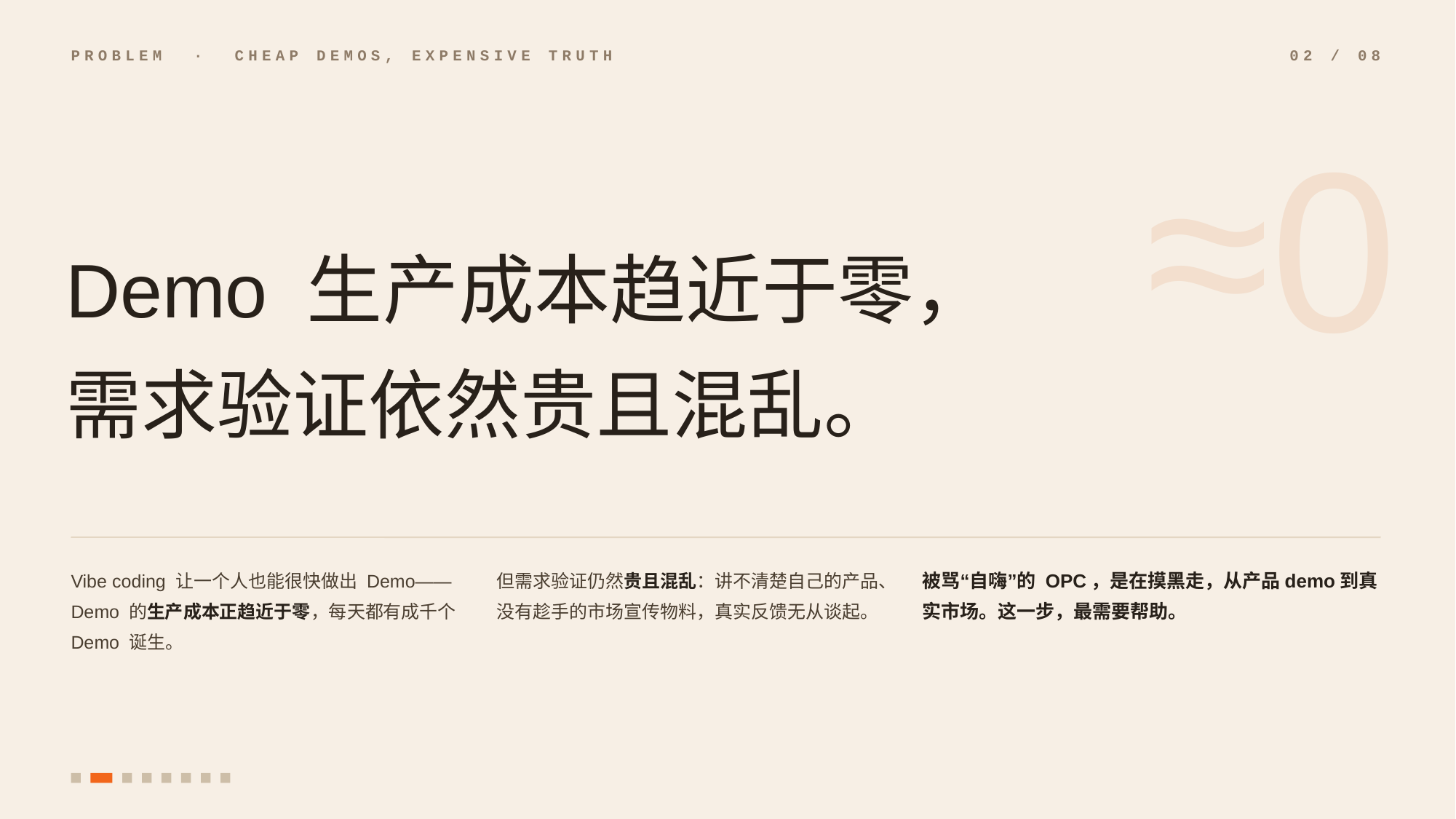

PROBLEM  ·  CHEAP DEMOS, EXPENSIVE TRUTH
02 / 08
≈0
Demo 生产成本趋近于零，
需求验证依然贵且混乱。

Vibe coding 让一个人也能很快做出 Demo——Demo 的生产成本正趋近于零，每天都有成千个 Demo 诞生。
但需求验证仍然贵且混乱：讲不清楚自己的产品、没有趁手的市场宣传物料，真实反馈无从谈起。
被骂“自嗨”的 OPC，是在摸黑走，从产品demo到真实市场。这一步，最需要帮助。